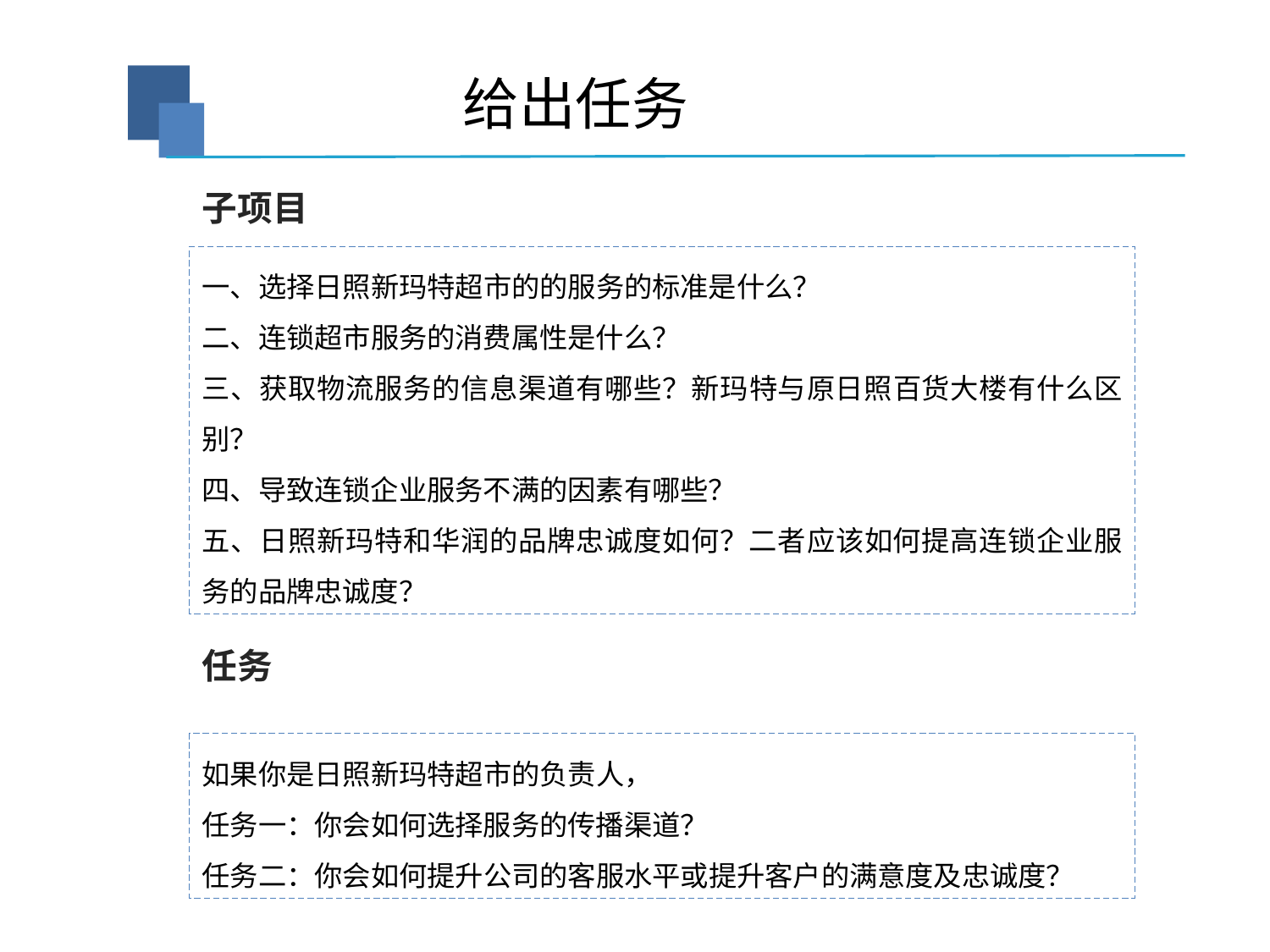

给出任务

子项目
一、选择日照新玛特超市的的服务的标准是什么？
二、连锁超市服务的消费属性是什么？
三、获取物流服务的信息渠道有哪些？新玛特与原日照百货大楼有什么区别？
四、导致连锁企业服务不满的因素有哪些？
五、日照新玛特和华润的品牌忠诚度如何？二者应该如何提高连锁企业服务的品牌忠诚度？
任务
如果你是日照新玛特超市的负责人，
任务一：你会如何选择服务的传播渠道？
任务二：你会如何提升公司的客服水平或提升客户的满意度及忠诚度？